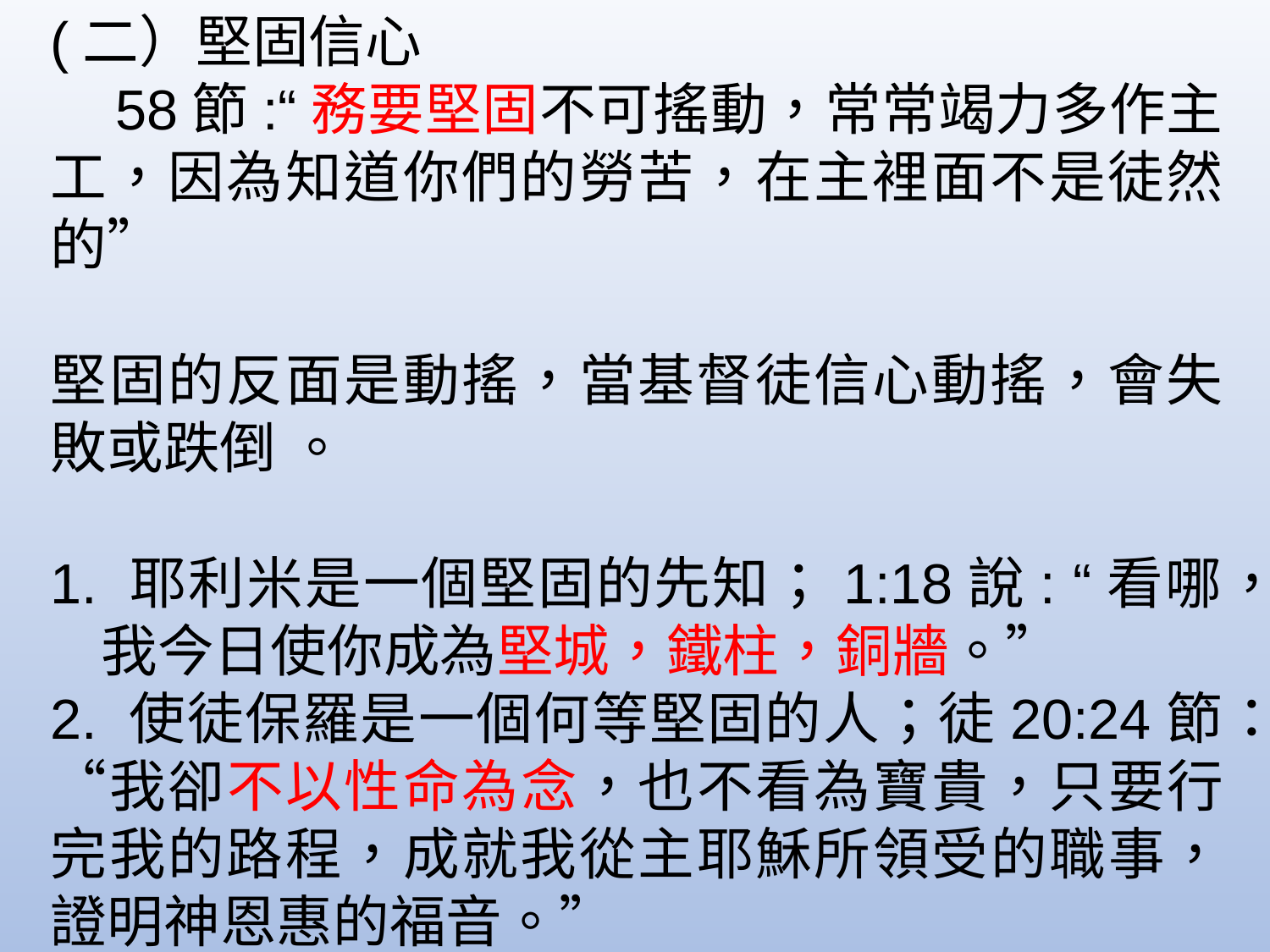

(二）堅固信心
    58節:“務要堅固不可搖動，常常竭力多作主工，因為知道你們的勞苦，在主裡面不是徒然的”

堅固的反面是動搖，當基督徒信心動搖，會失敗或跌倒 。

1. 耶利米是一個堅固的先知；1:18說: “看哪，    我今日使你成為堅城，鐵柱，銅牆。”
2. 使徒保羅是一個何等堅固的人；徒20:24節：“我卻不以性命為念，也不看為寶貴，只要行完我的路程，成就我從主耶穌所領受的職事，證明神恩惠的福音。”